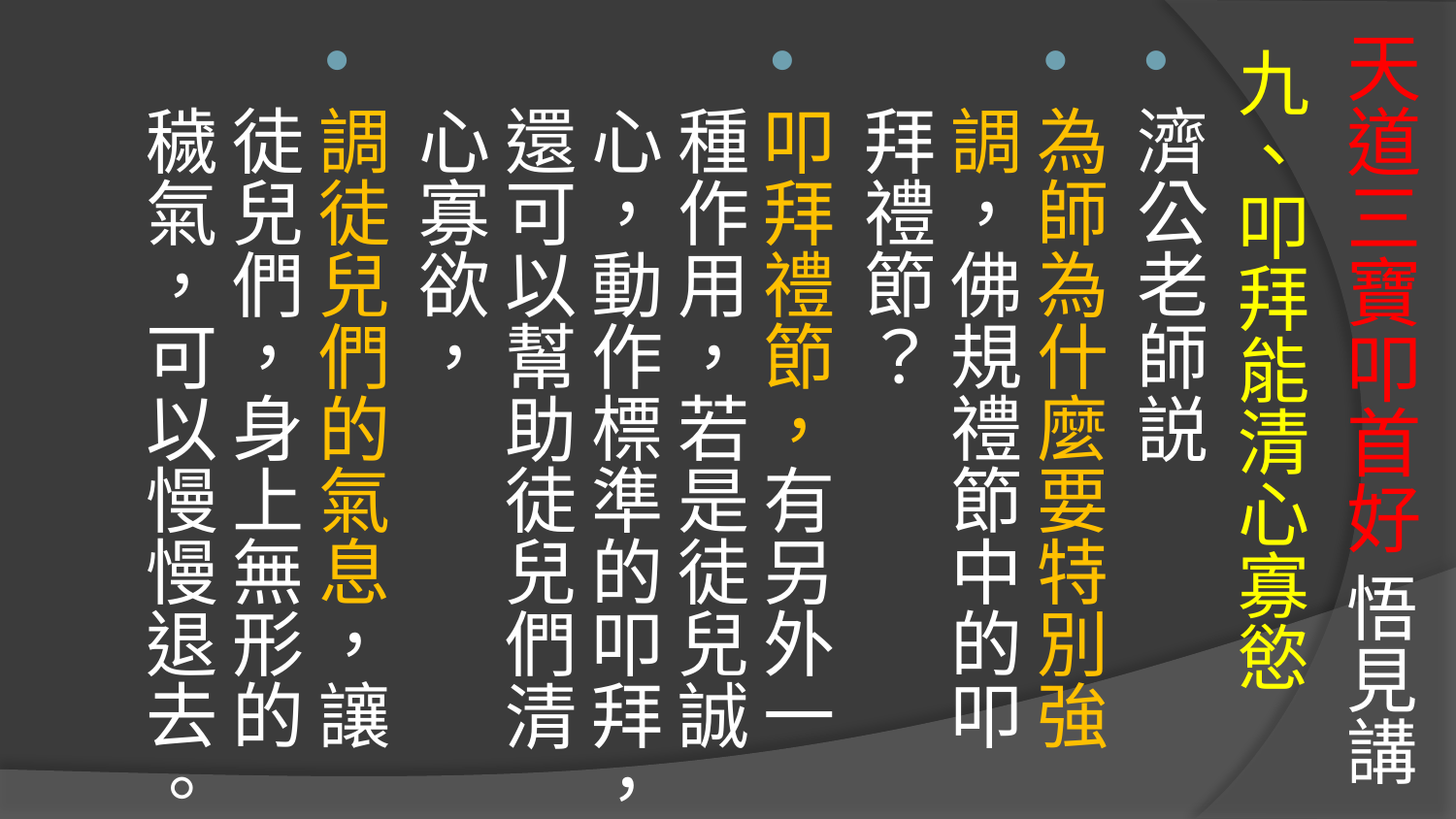

# 天道三寶叩首好 悟見講
九、叩拜能清心寡慾
濟公老師説
為師為什麼要特別強調，佛規禮節中的叩拜禮節？
叩拜禮節，有另外一種作用，若是徒兒誠心，動作標準的叩拜，還可以幫助徒兒們清心寡欲，
調徒兒們的氣息，讓徒兒們，身上無形的穢氣，可以慢慢退去。